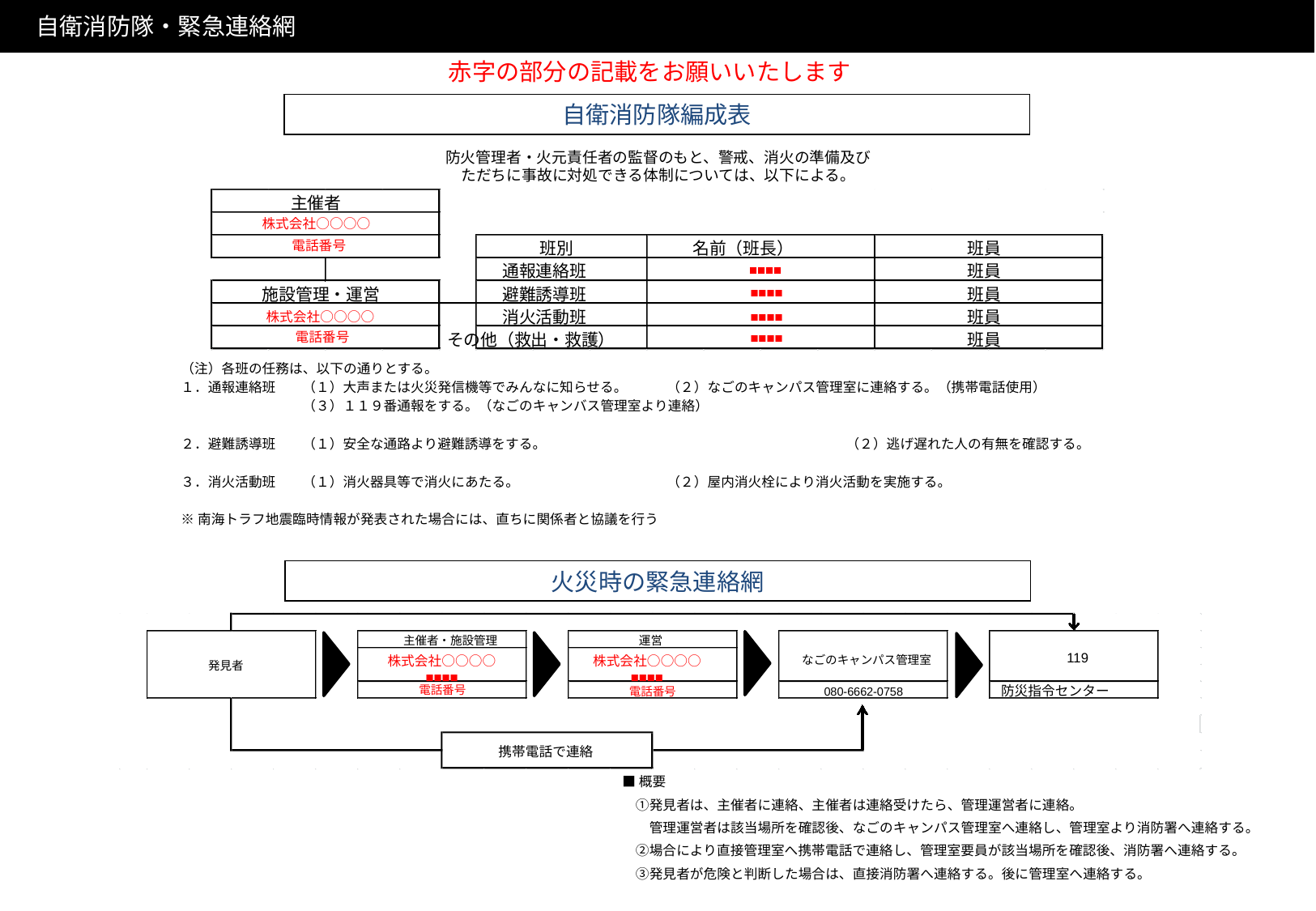

自衛消防隊・緊急連絡網

赤字の部分の記載をお願いいたします
自衛消防隊編成表
防火管理者・火元責任者の監督のもと、警戒、消火の準備及び
ただちに事故に対処できる体制については、以下による。

主催者

班別
名前（班長）
班員

通報連絡班
班員

施設管理・運営
避難誘導班
班員

消火活動班
班員

その他（救出・救護）
班員

株式会社○○○○
電話番号
■■■■
■■■■
■■■■
株式会社○○○○
電話番号
■■■■
（注）各班の任務は、以下の通りとする。
１．通報連絡班	（１）大声または火災発信機等でみんなに知らせる。	（２）なごのキャンパス管理室に連絡する。（携帯電話使用）
	（３）１１９番通報をする。（なごのキャンバス管理室より連絡）

２．避難誘導班	（１）安全な通路より避難誘導をする。	　　　　　　　　　　　　　 （２）逃げ遅れた人の有無を確認する。

３．消火活動班	（１）消火器具等で消火にあたる。		（２）屋内消火栓により消火活動を実施する。

※南海トラフ地震臨時情報が発表された場合には、直ちに関係者と協議を行う
火災時の緊急連絡網

主催者・施設管理
運営

119
なごのキャンパス管理室
発見者

防災指令センター
080-6662-0758

携帯電話で連絡

株式会社○○○○
■■■■
株式会社○○○○
■■■■
電話番号
電話番号
■概要
　①発見者は、主催者に連絡、主催者は連絡受けたら、管理運営者に連絡。
　　管理運営者は該当場所を確認後、なごのキャンパス管理室へ連絡し、管理室より消防署へ連絡する。
　②場合により直接管理室へ携帯電話で連絡し、管理室要員が該当場所を確認後、消防署へ連絡する。
　③発見者が危険と判断した場合は、直接消防署へ連絡する。後に管理室へ連絡する。